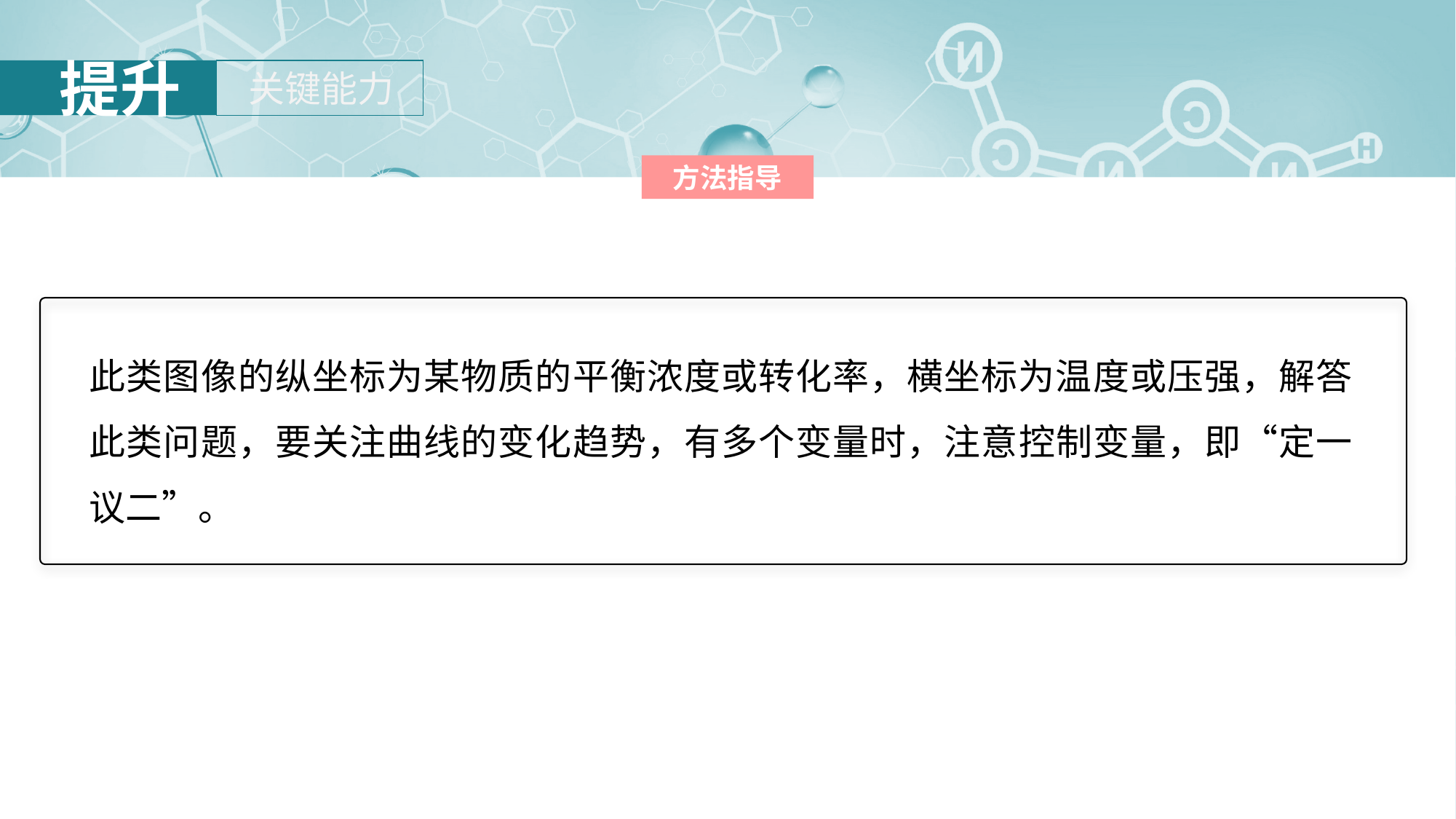

此类图像的纵坐标为某物质的平衡浓度或转化率，横坐标为温度或压强，解答此类问题，要关注曲线的变化趋势，有多个变量时，注意控制变量，即“定一议二”。